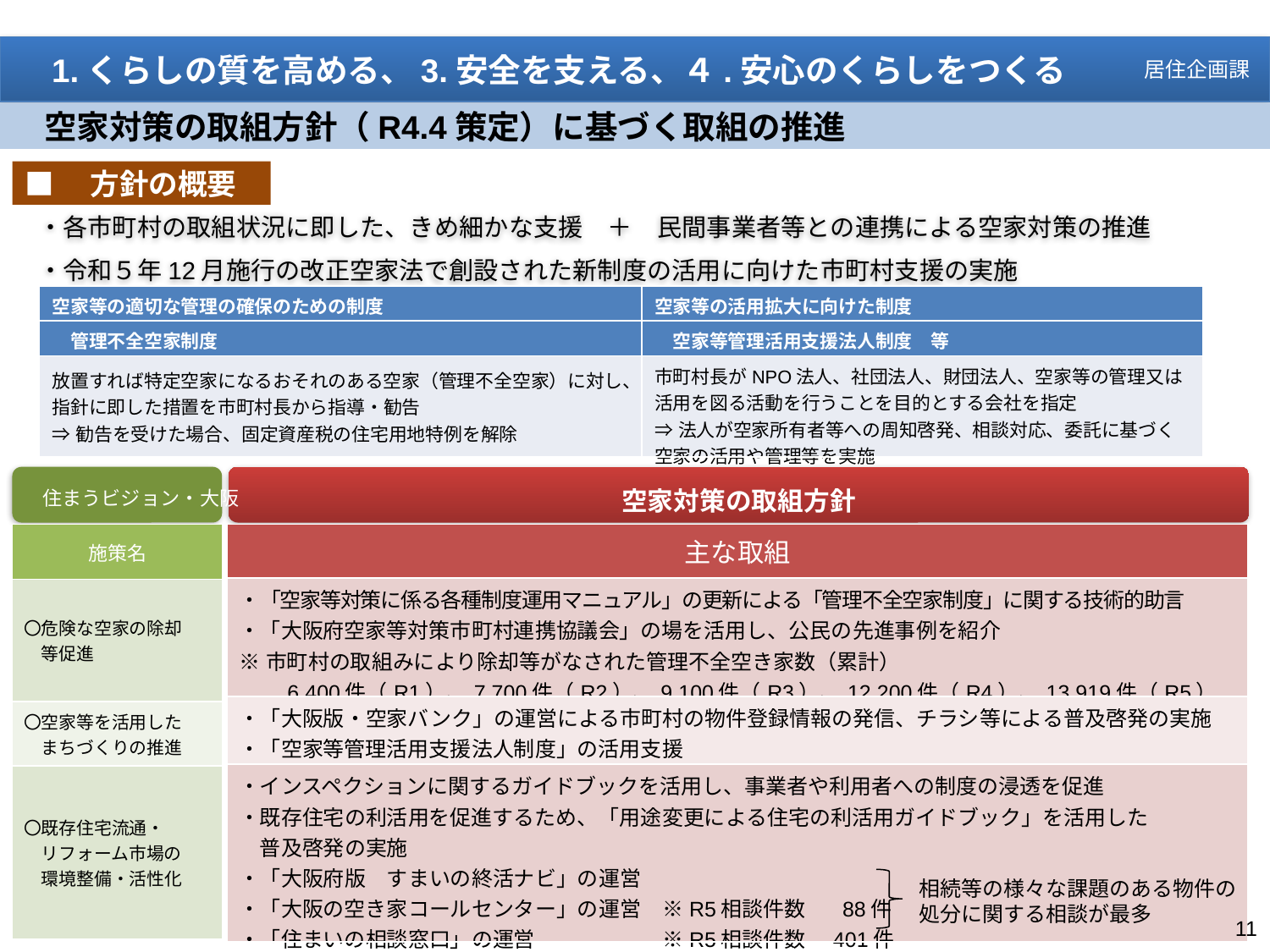

1.くらしの質を高める、3.安全を支える、４.安心のくらしをつくる
居住企画課
　空家対策の取組方針（R4.4策定）に基づく取組の推進
■　方針の概要
・各市町村の取組状況に即した、きめ細かな支援　＋　民間事業者等との連携による空家対策の推進
・令和５年12月施行の改正空家法で創設された新制度の活用に向けた市町村支援の実施
| 空家等の適切な管理の確保のための制度 | 空家等の活用拡大に向けた制度 |
| --- | --- |
| 管理不全空家制度 | 空家等管理活用支援法人制度　等 |
| 放置すれば特定空家になるおそれのある空家（管理不全空家）に対し、指針に即した措置を市町村長から指導・勧告 ⇒勧告を受けた場合、固定資産税の住宅用地特例を解除 | 市町村長がNPO法人、社団法人、財団法人、空家等の管理又は活用を図る活動を行うことを目的とする会社を指定 ⇒法人が空家所有者等への周知啓発、相談対応、委託に基づく空家の活用や管理等を実施 |

住まうビジョン・大阪

空家対策の取組方針
| 主な取組 |
| --- |
| ・「空家等対策に係る各種制度運用マニュアル」の更新による「管理不全空家制度」に関する技術的助言 ・「大阪府空家等対策市町村連携協議会」の場を活用し、公民の先進事例を紹介 ※市町村の取組みにより除却等がなされた管理不全空き家数（累計） 　　6,400件（R1）、7,700件（R2）、9,100件（R3）、12,200件（R4）、13,919件（R5） |
| ・「大阪版・空家バンク」の運営による市町村の物件登録情報の発信、チラシ等による普及啓発の実施 ・「空家等管理活用支援法人制度」の活用支援 |
| ・インスペクションに関するガイドブックを活用し、事業者や利用者への制度の浸透を促進 ・既存住宅の利活用を促進するため、「用途変更による住宅の利活用ガイドブック」を活用した 　普及啓発の実施 ・「大阪府版　すまいの終活ナビ」の運営 ・「大阪の空き家コールセンター」の運営　※R5相談件数　 88件　 ・「住まいの相談窓口」の運営　　　　　　※R5相談件数　401件 |
| 施策名 |
| --- |
| 〇危険な空家の除却　 　等促進 |
| 〇空家等を活用した 　まちづくりの推進 |
| 〇既存住宅流通・ 　リフォーム市場の 　環境整備・活性化 |

相続等の様々な課題のある物件の
処分に関する相談が最多
11